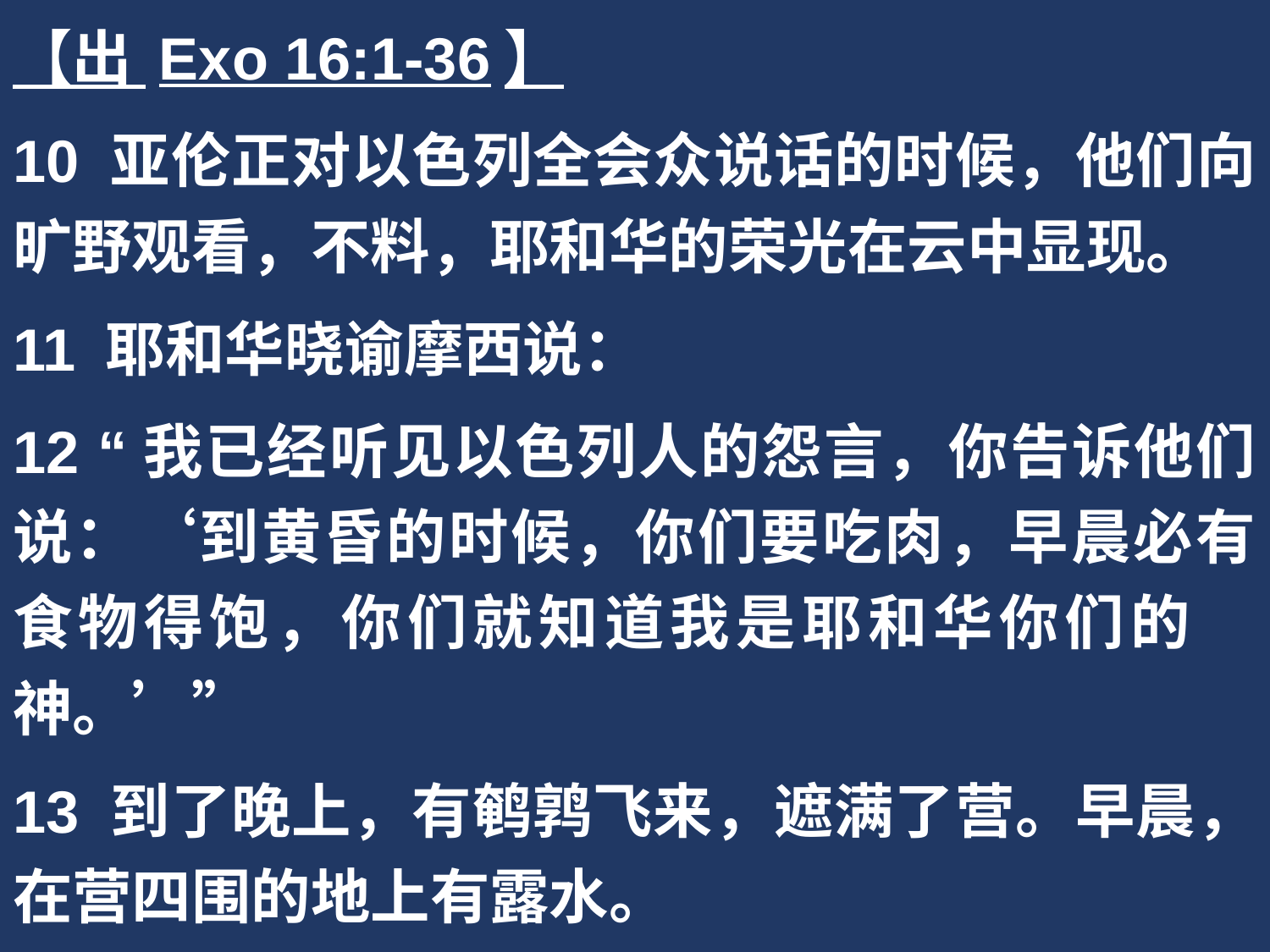

【出 Exo 16:1-36】
10 亚伦正对以色列全会众说话的时候，他们向旷野观看，不料，耶和华的荣光在云中显现。
11 耶和华晓谕摩西说：
12 “我已经听见以色列人的怨言，你告诉他们说：‘到黄昏的时候，你们要吃肉，早晨必有食物得饱，你们就知道我是耶和华你们的　神。’”
13 到了晚上，有鹌鹑飞来，遮满了营。早晨，在营四围的地上有露水。